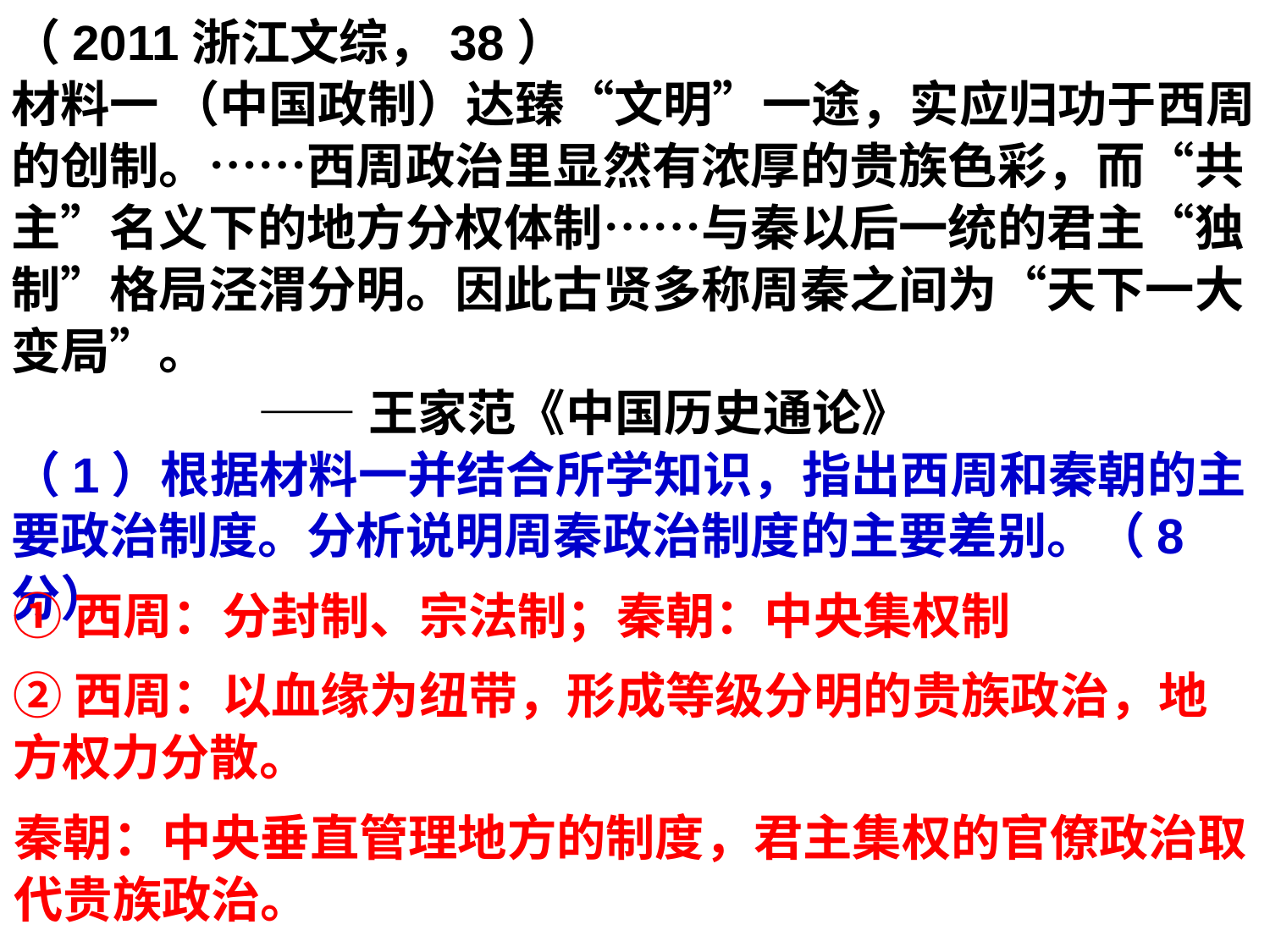

（2011浙江文综，38）
材料一 （中国政制）达臻“文明”一途，实应归功于西周的创制。……西周政治里显然有浓厚的贵族色彩，而“共主”名义下的地方分权体制……与秦以后一统的君主“独制”格局泾渭分明。因此古贤多称周秦之间为“天下一大变局”。
                      ——王家范《中国历史通论》
（1）根据材料一并结合所学知识，指出西周和秦朝的主要政治制度。分析说明周秦政治制度的主要差别。（8分）
①西周：分封制、宗法制；秦朝：中央集权制
②西周：以血缘为纽带，形成等级分明的贵族政治，地方权力分散。
秦朝：中央垂直管理地方的制度，君主集权的官僚政治取代贵族政治。